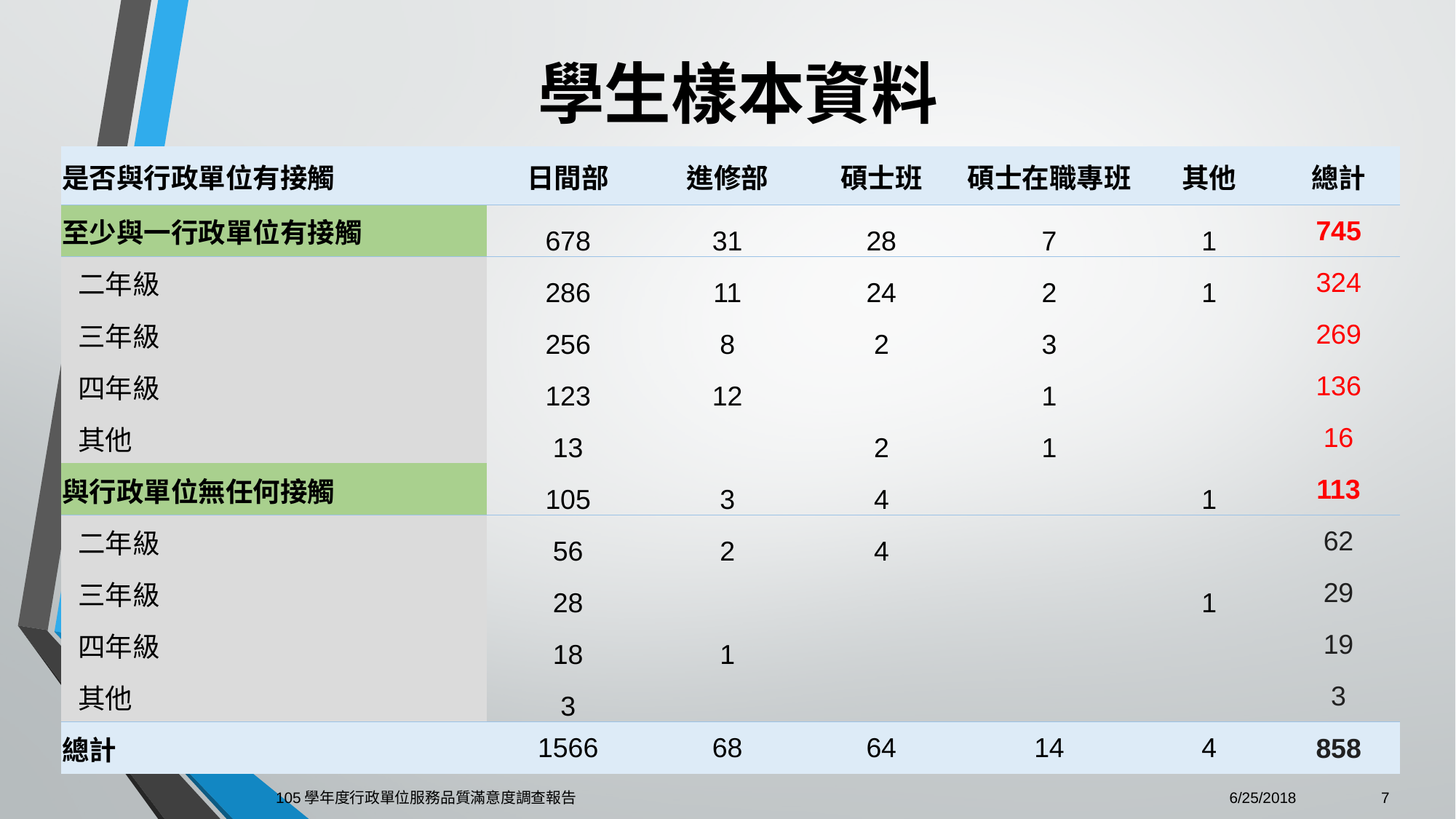

學生樣本資料
| 是否與行政單位有接觸 | 日間部 | 進修部 | 碩士班 | 碩士在職專班 | 其他 | 總計 |
| --- | --- | --- | --- | --- | --- | --- |
| 至少與一行政單位有接觸 | 678 | 31 | 28 | 7 | 1 | 745 |
| 二年級 | 286 | 11 | 24 | 2 | 1 | 324 |
| 三年級 | 256 | 8 | 2 | 3 |  | 269 |
| 四年級 | 123 | 12 |  | 1 |  | 136 |
| 其他 | 13 |  | 2 | 1 |  | 16 |
| 與行政單位無任何接觸 | 105 | 3 | 4 |  | 1 | 113 |
| 二年級 | 56 | 2 | 4 |  |  | 62 |
| 三年級 | 28 |  |  |  | 1 | 29 |
| 四年級 | 18 | 1 |  |  |  | 19 |
| 其他 | 3 |  |  |  |  | 3 |
| 總計 | 1566 | 68 | 64 | 14 | 4 | 858 |
7
6/25/2018
105學年度行政單位服務品質滿意度調查報告